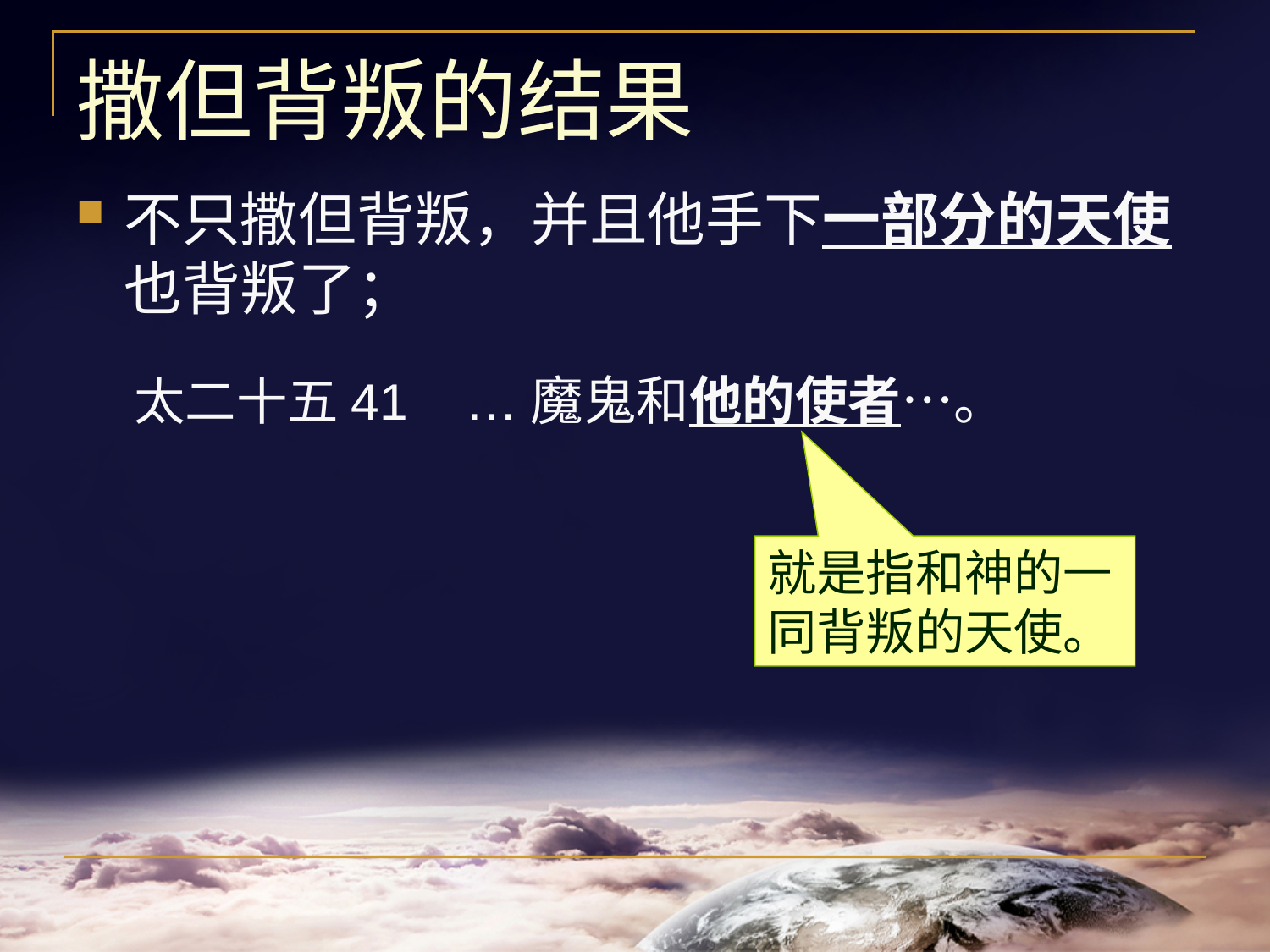

# 撒但背叛的结果
不只撒但背叛，并且他手下一部分的天使也背叛了；

    太二十五41    …魔鬼和他的使者…。

就是指和神的一同背叛的天使。